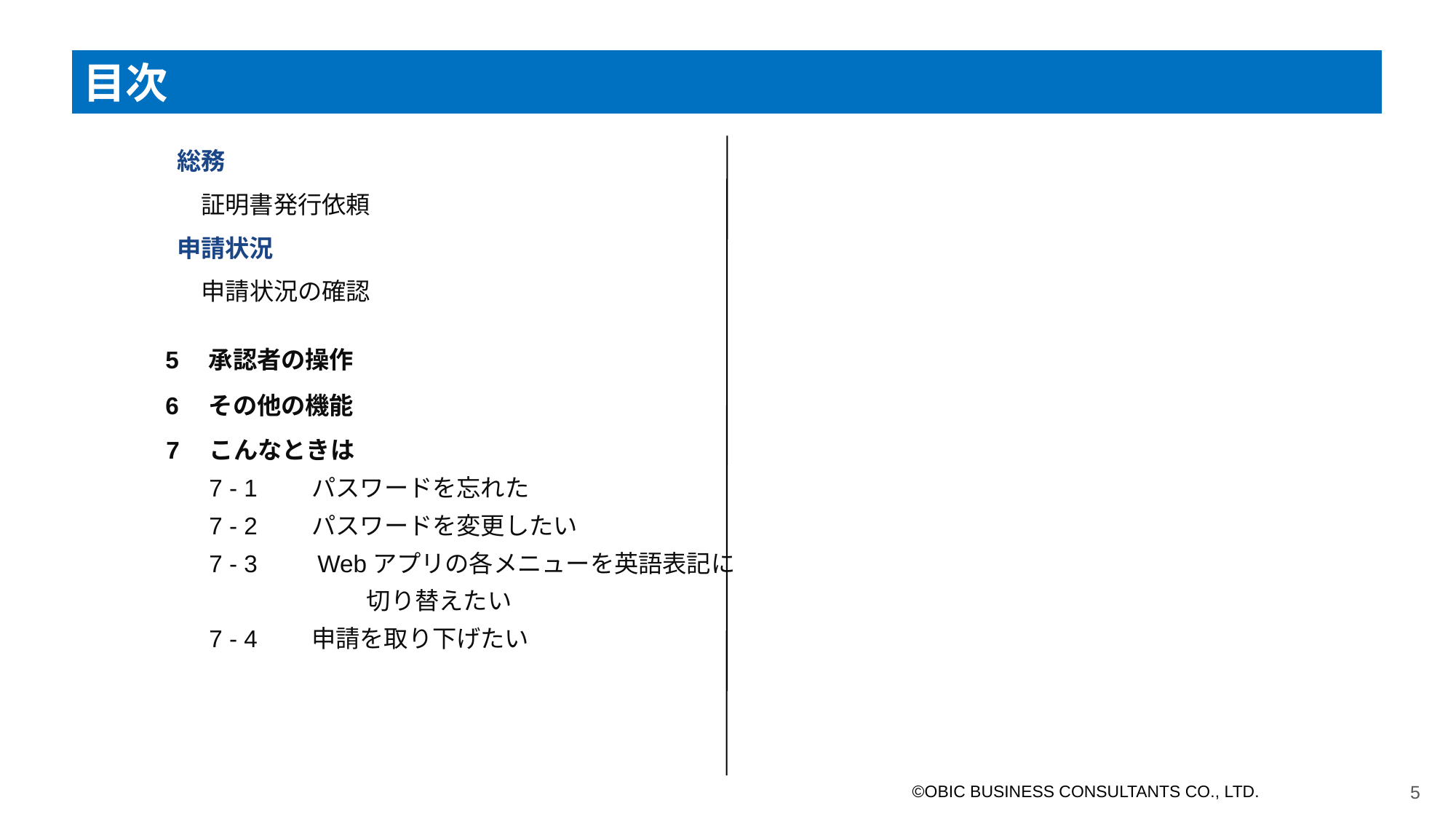

目次
総務
　証明書発行依頼
申請状況
　申請状況の確認
5　承認者の操作
6　その他の機能
7　こんなときは
7 - 1　　パスワードを忘れた
7 - 2　　パスワードを変更したい
7 - 3　　Webアプリの各メニューを英語表記に
	　　切り替えたい
7 - 4　　申請を取り下げたい
©OBIC BUSINESS CONSULTANTS CO., LTD.
5